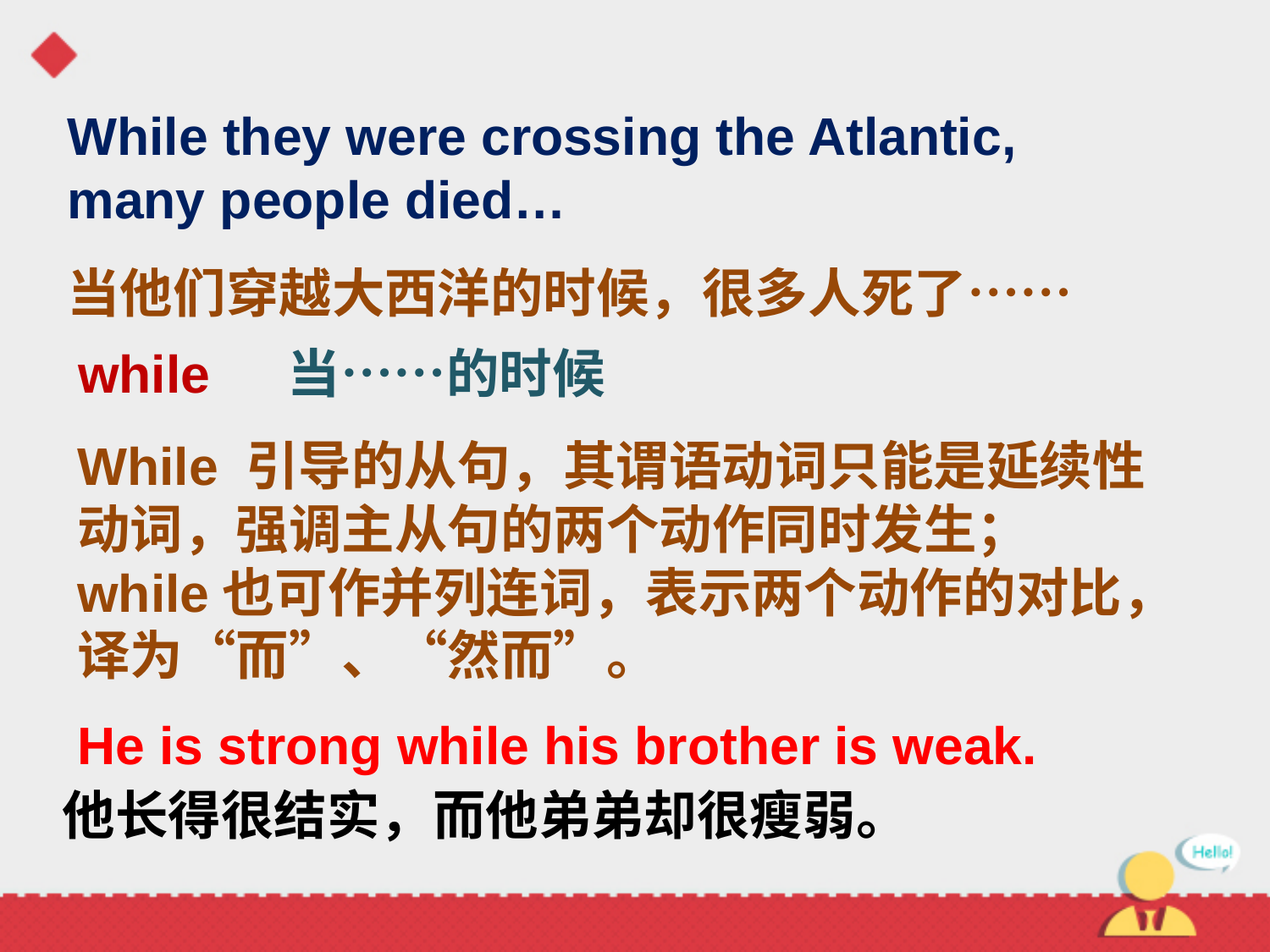

While they were crossing the Atlantic, many people died…
当他们穿越大西洋的时候，很多人死了……
while
当……的时候
While 引导的从句，其谓语动词只能是延续性动词，强调主从句的两个动作同时发生；while也可作并列连词，表示两个动作的对比，译为“而”、“然而”。
He is strong while his brother is weak.
他长得很结实，而他弟弟却很瘦弱。